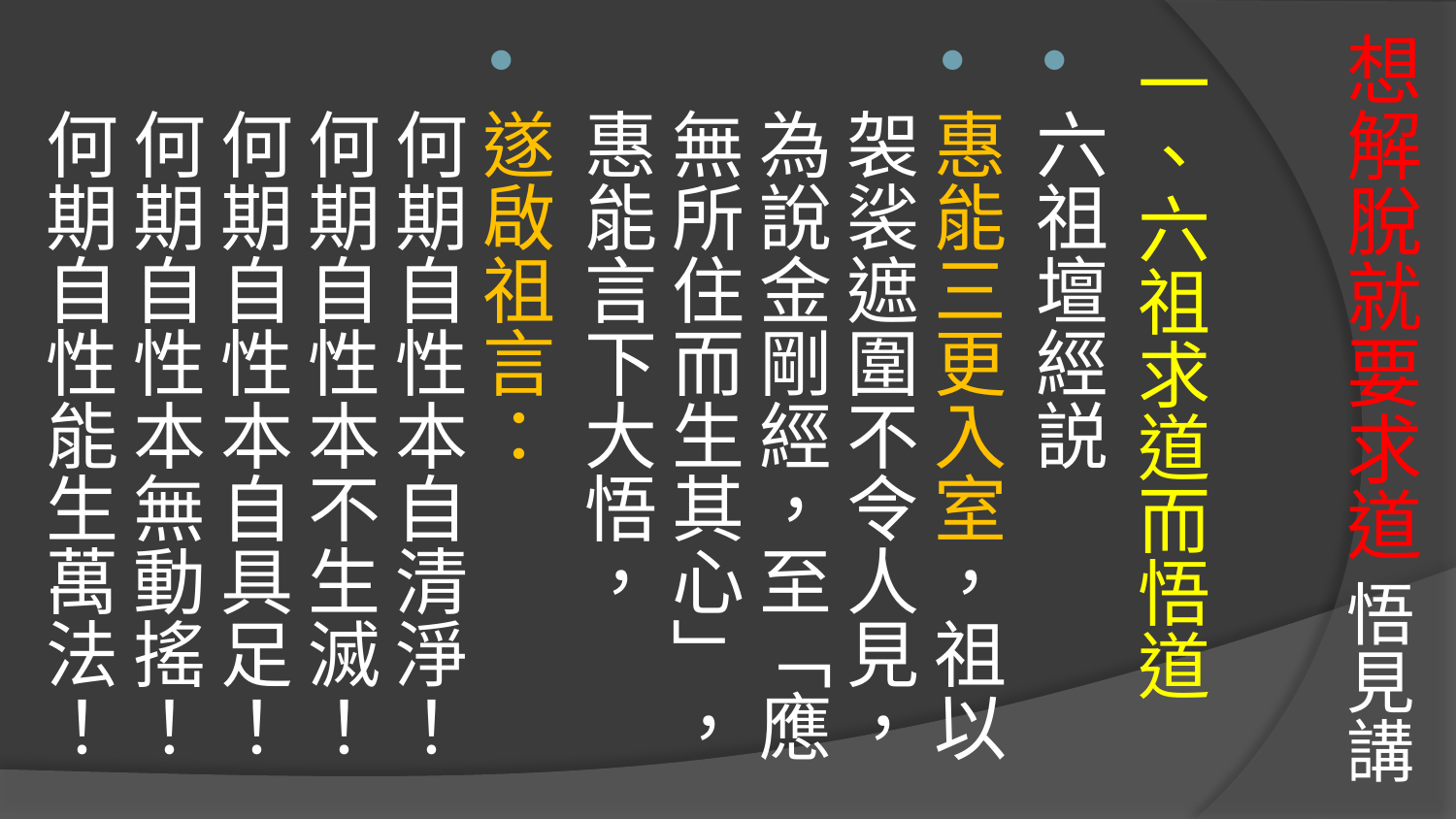

# 想解脫就要求道 悟見講
一、六祖求道而悟道
六祖壇經説
惠能三更入室，祖以袈裟遮圍不令人見，為說金剛經，至「應無所住而生其心」，惠能言下大悟，
遂啟祖言：               何期自性本自清淨！何期自性本不生滅！何期自性本自具足！何期自性本無動搖！何期自性能生萬法！